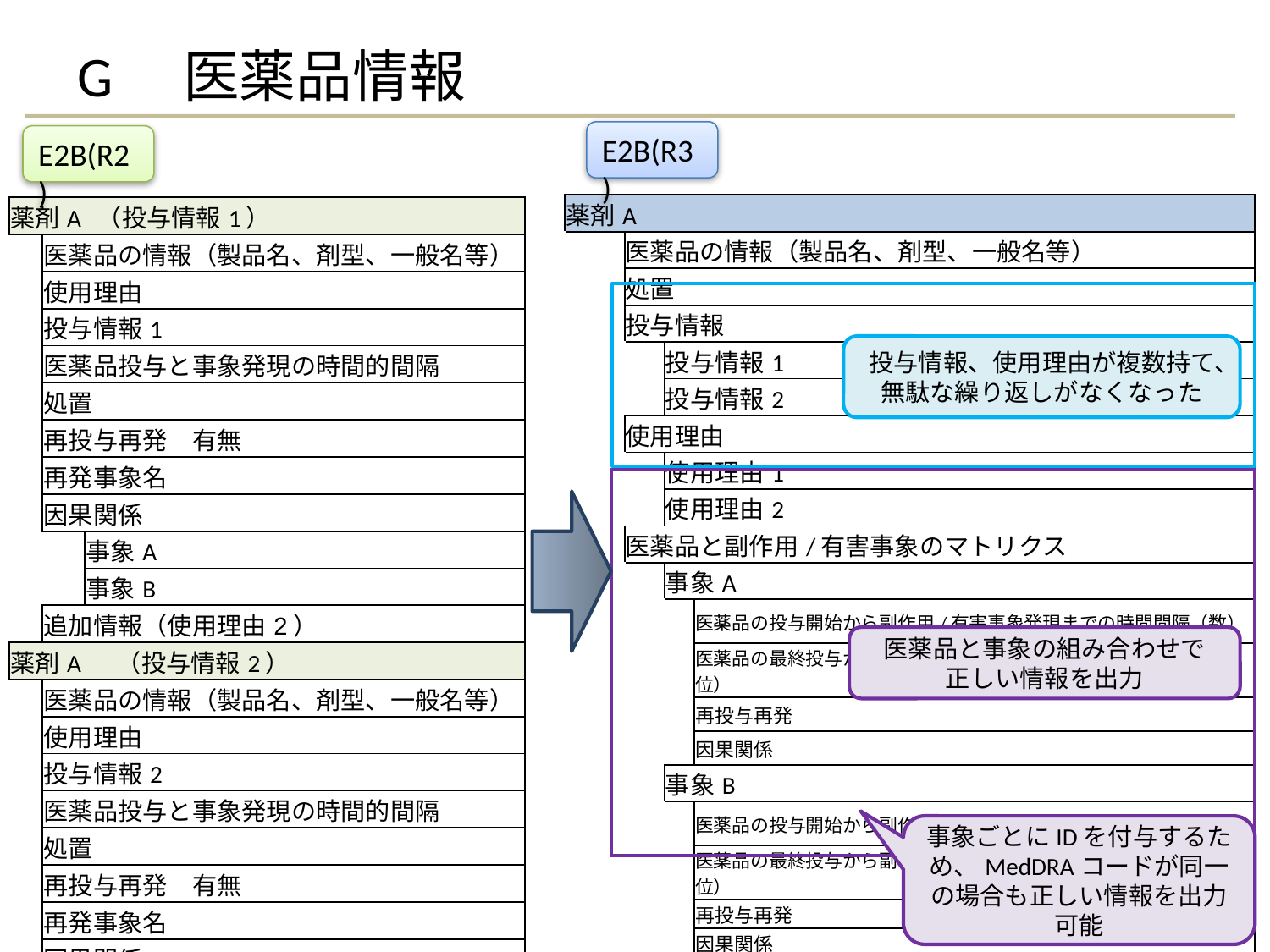

# G　医薬品情報

E2B(R3)
E2B(R2)
| 薬剤A |  |  |  |
| --- | --- | --- | --- |
|  | 医薬品の情報（製品名、剤型、一般名等） |  |  |
|  | 処置 |  |  |
|  | 投与情報 |  |  |
|  |  | 投与情報1 |  |
|  |  | 投与情報2 |  |
|  | 使用理由 |  |  |
|  |  | 使用理由1 |  |
|  |  | 使用理由2 |  |
|  | 医薬品と副作用/有害事象のマトリクス |  |  |
|  |  | 事象A |  |
|  |  |  | 医薬品の投与開始から副作用/有害事象発現までの時間間隔（数） |
|  |  |  | 医薬品の最終投与から副作用/有害事象発現までの時間間隔（単位） |
|  |  |  | 再投与再発 |
|  |  |  | 因果関係 |
|  |  | 事象B |  |
|  |  |  | 医薬品の投与開始から副作用/有害事象発現までの時間間隔（数） |
|  |  |  | 医薬品の最終投与から副作用/有害事象発現までの時間間隔（単位） |
|  |  |  | 再投与再発 |
|  |  |  | 因果関係 |
| 薬剤A （投与情報1） |  |  |
| --- | --- | --- |
|  | 医薬品の情報（製品名、剤型、一般名等） |  |
|  | 使用理由 |  |
|  | 投与情報1 |  |
|  | 医薬品投与と事象発現の時間的間隔 |  |
|  | 処置 |  |
|  | 再投与再発　有無 |  |
|  | 再発事象名 |  |
|  | 因果関係 |  |
|  |  | 事象A |
|  |  | 事象B |
|  | 追加情報（使用理由2） |  |
| 薬剤A 　（投与情報2） |  |  |
|  | 医薬品の情報（製品名、剤型、一般名等） |  |
|  | 使用理由 |  |
|  | 投与情報2 |  |
|  | 医薬品投与と事象発現の時間的間隔 |  |
|  | 処置 |  |
|  | 再投与再発　有無 |  |
|  | 再発事象名 |  |
|  | 因果関係 |  |
|  |  | 事象A |
|  |  | 事象B |
|  | 追加情報（使用理由2) |  |

投与情報、使用理由が複数持て、無駄な繰り返しがなくなった

医薬品と事象の組み合わせで
正しい情報を出力

事象ごとにIDを付与するため、MedDRAコードが同一の場合も正しい情報を出力可能